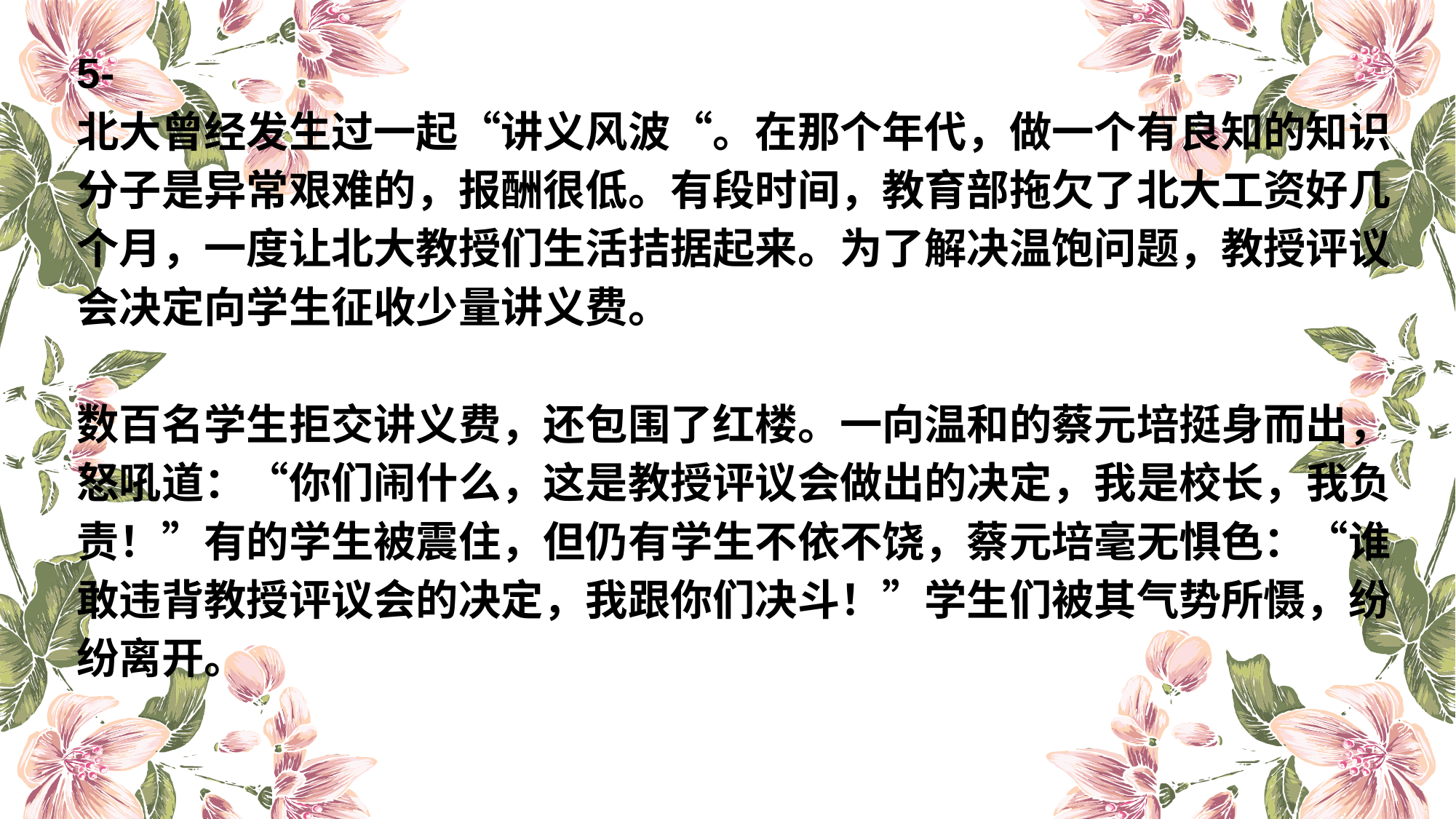

5-
北大曾经发生过一起“讲义风波“。在那个年代，做一个有良知的知识分子是异常艰难的，报酬很低。有段时间，教育部拖欠了北大工资好几个月，一度让北大教授们生活拮据起来。为了解决温饱问题，教授评议会决定向学生征收少量讲义费。

数百名学生拒交讲义费，还包围了红楼。一向温和的蔡元培挺身而出，怒吼道：“你们闹什么，这是教授评议会做出的决定，我是校长，我负责！”有的学生被震住，但仍有学生不依不饶，蔡元培毫无惧色：“谁敢违背教授评议会的决定，我跟你们决斗！”学生们被其气势所慑，纷纷离开。